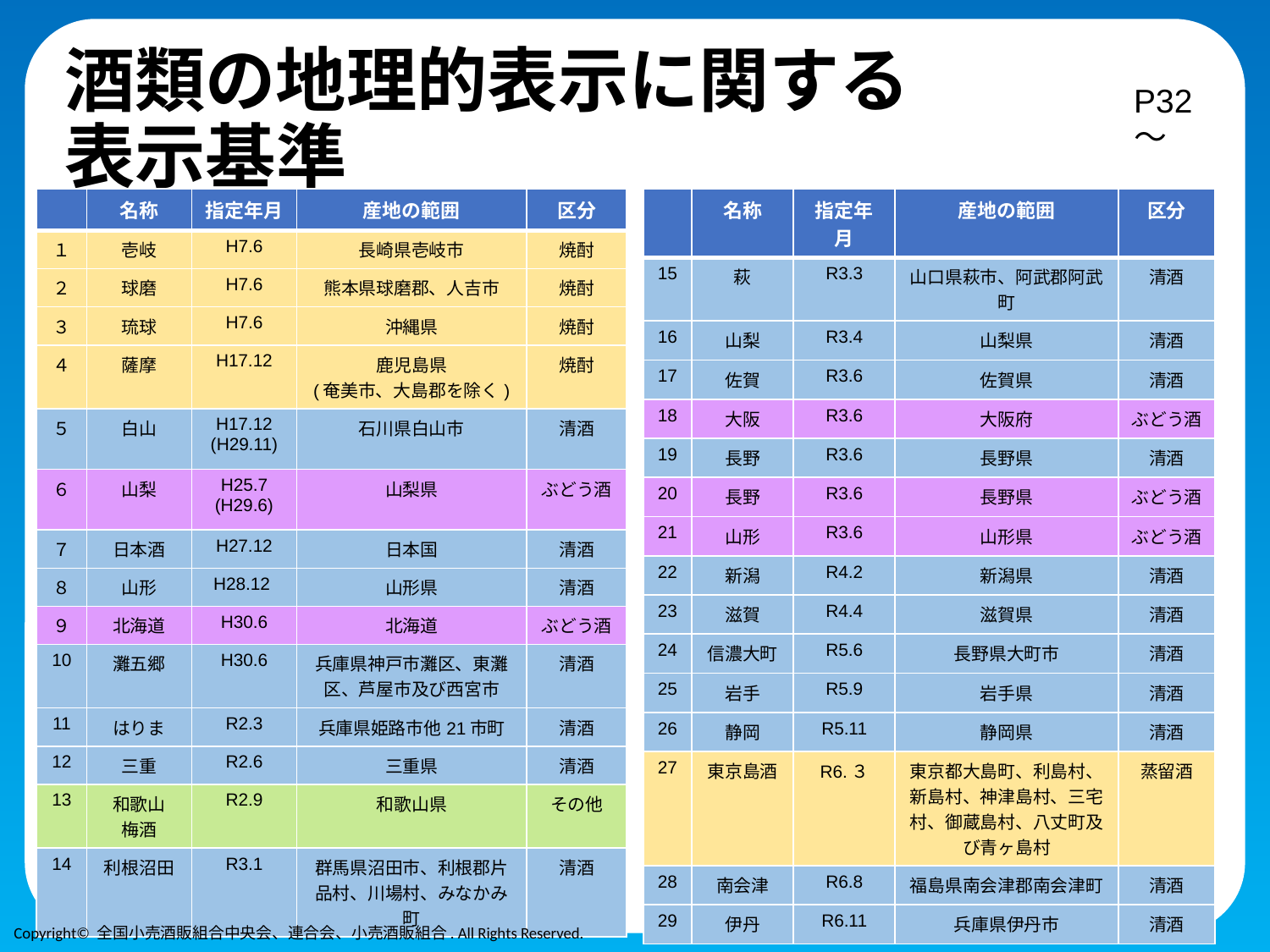

# 酒類の地理的表示に関する 表示基準
P32～
|  | 名称 | 指定年月 | 産地の範囲 | 区分 |
| --- | --- | --- | --- | --- |
| １ | 壱岐 | H7.6 | 長崎県壱岐市 | 焼酎 |
| ２ | 球磨 | H7.6 | 熊本県球磨郡、人吉市 | 焼酎 |
| ３ | 琉球 | H7.6 | 沖縄県 | 焼酎 |
| ４ | 薩摩 | H17.12 | 鹿児島県 (奄美市、大島郡を除く) | 焼酎 |
| ５ | 白山 | H17.12 (H29.11) | 石川県白山市 | 清酒 |
| ６ | 山梨 | H25.7 (H29.6) | 山梨県 | ぶどう酒 |
| ７ | 日本酒 | H27.12 | 日本国 | 清酒 |
| ８ | 山形 | H28.12 | 山形県 | 清酒 |
| ９ | 北海道 | H30.6 | 北海道 | ぶどう酒 |
| 10 | 灘五郷 | H30.6 | 兵庫県神戸市灘区、東灘区、芦屋市及び西宮市 | 清酒 |
| 11 | はりま | R2.3 | 兵庫県姫路市他21市町 | 清酒 |
| 12 | 三重 | R2.6 | 三重県 | 清酒 |
| 13 | 和歌山 梅酒 | R2.9 | 和歌山県 | その他 |
| 14 | 利根沼田 | R3.1 | 群馬県沼田市、利根郡片品村、川場村、みなかみ町 | 清酒 |
|  | 名称 | 指定年月 | 産地の範囲 | 区分 |
| --- | --- | --- | --- | --- |
| 15 | 萩 | R3.3 | 山口県萩市、阿武郡阿武町 | 清酒 |
| 16 | 山梨 | R3.4 | 山梨県 | 清酒 |
| 17 | 佐賀 | R3.6 | 佐賀県 | 清酒 |
| 18 | 大阪 | R3.6 | 大阪府 | ぶどう酒 |
| 19 | 長野 | R3.6 | 長野県 | 清酒 |
| 20 | 長野 | R3.6 | 長野県 | ぶどう酒 |
| 21 | 山形 | R3.6 | 山形県 | ぶどう酒 |
| 22 | 新潟 | R4.2 | 新潟県 | 清酒 |
| 23 | 滋賀 | R4.4 | 滋賀県 | 清酒 |
| 24 | 信濃大町 | R5.6 | 長野県大町市 | 清酒 |
| 25 | 岩手 | R5.9 | 岩手県 | 清酒 |
| 26 | 静岡 | R5.11 | 静岡県 | 清酒 |
| 27 | 東京島酒 | R6.３ | 東京都大島町、利島村、新島村、神津島村、三宅村、御蔵島村、八丈町及び青ヶ島村 | 蒸留酒 |
| 28 | 南会津 | R6.8 | 福島県南会津郡南会津町 | 清酒 |
| 29 | 伊丹 | R6.11 | 兵庫県伊丹市 | 清酒 |
Copyright© 全国小売酒販組合中央会、連合会、小売酒販組合. All Rights Reserved.